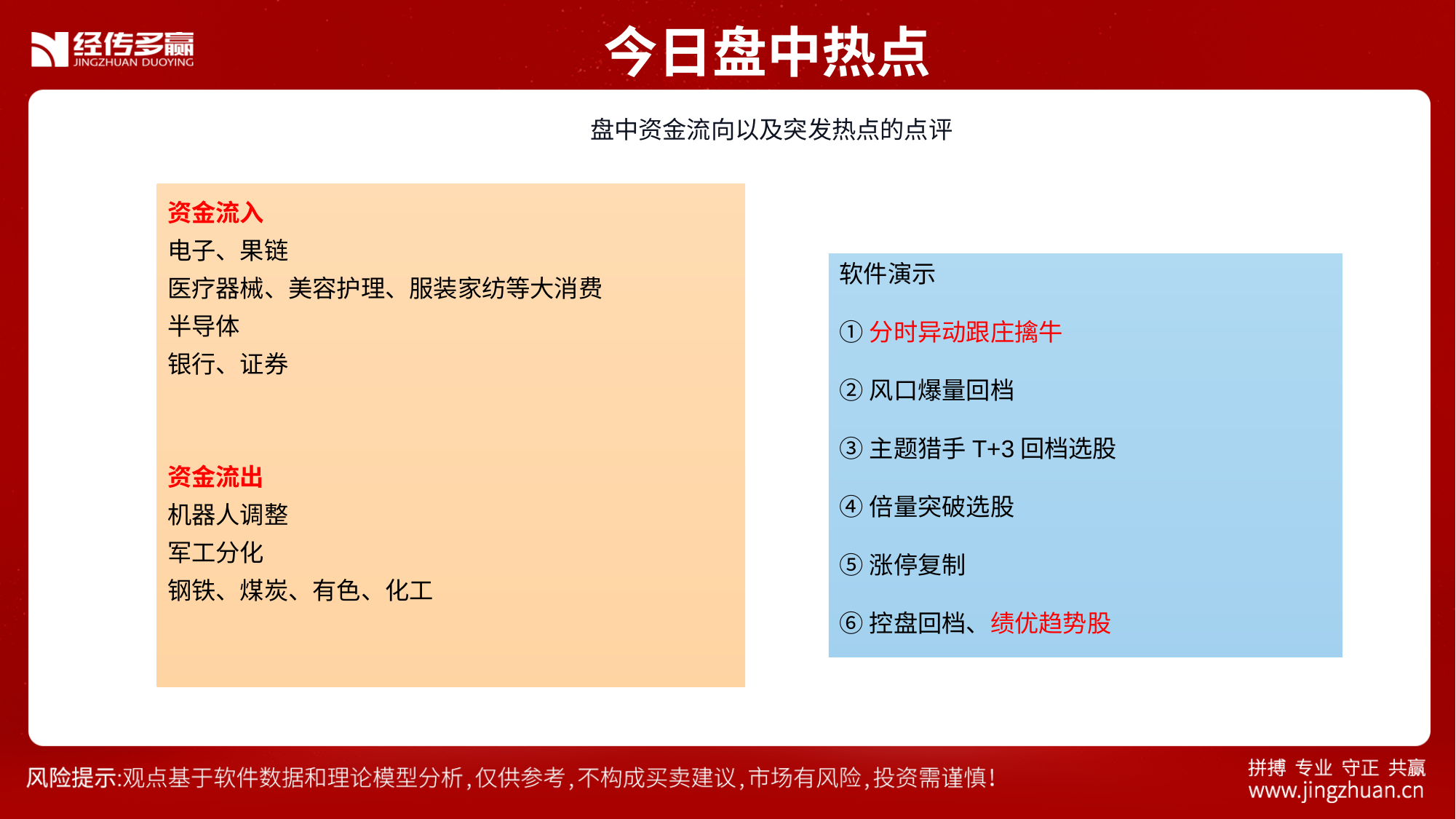

今日盘中热点
          盘中资金流向以及突发热点的点评

资金流入
电子、果链
医疗器械、美容护理、服装家纺等大消费
半导体
银行、证券

资金流出
机器人调整
军工分化
钢铁、煤炭、有色、化工
软件演示

①分时异动跟庄擒牛

②风口爆量回档

③主题猎手T+3回档选股

④倍量突破选股

⑤涨停复制

⑥控盘回档、绩优趋势股